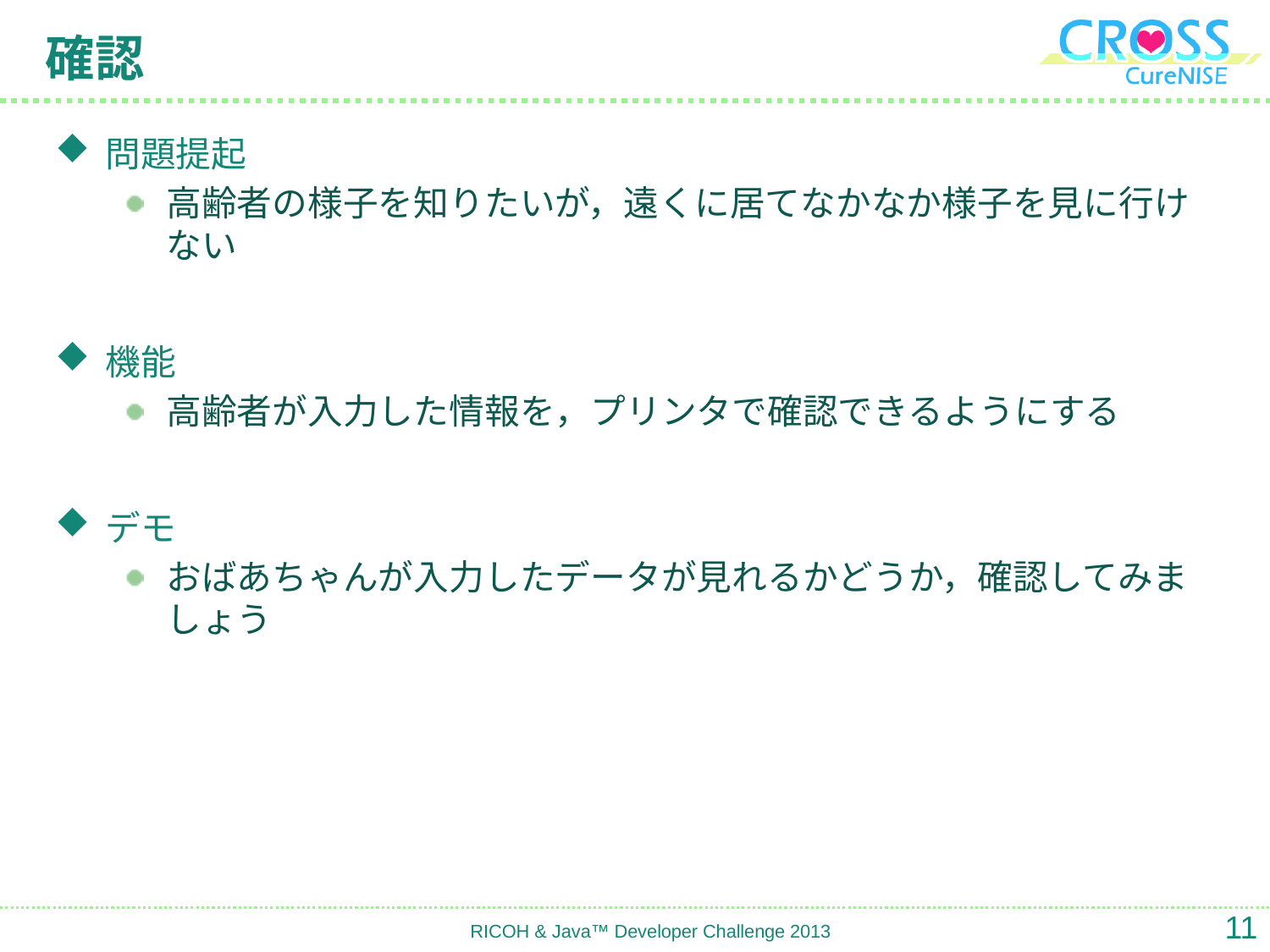

# 確認
問題提起
高齢者の様子を知りたいが，遠くに居てなかなか様子を見に行けない

機能
高齢者が入力した情報を，プリンタで確認できるようにする

デモ
おばあちゃんが入力したデータが見れるかどうか，確認してみましょう
11
RICOH & Java™ Developer Challenge 2013